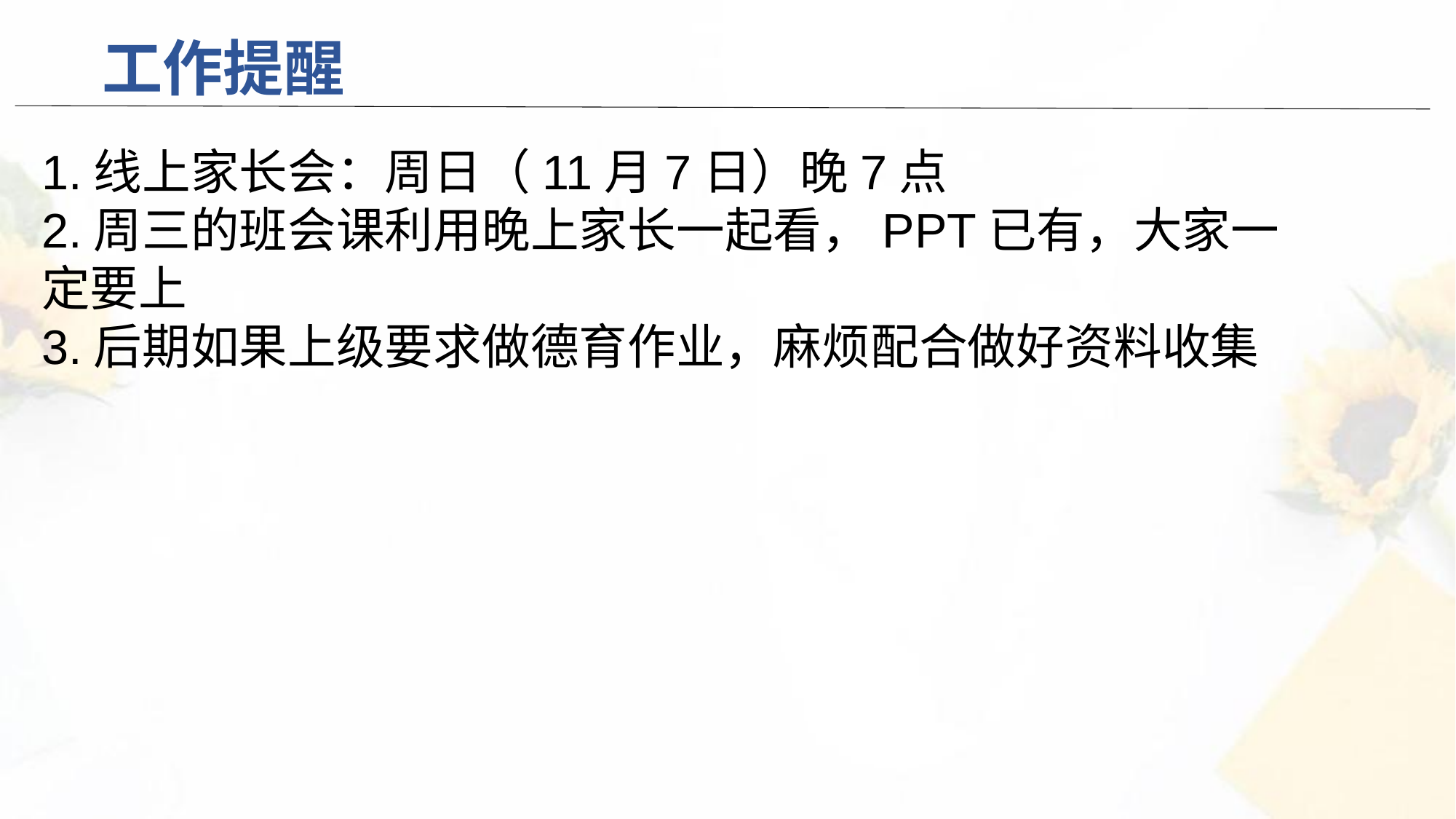

工作提醒
1.线上家长会：周日（11月7日）晚7点
2.周三的班会课利用晚上家长一起看，PPT已有，大家一定要上
3.后期如果上级要求做德育作业，麻烦配合做好资料收集